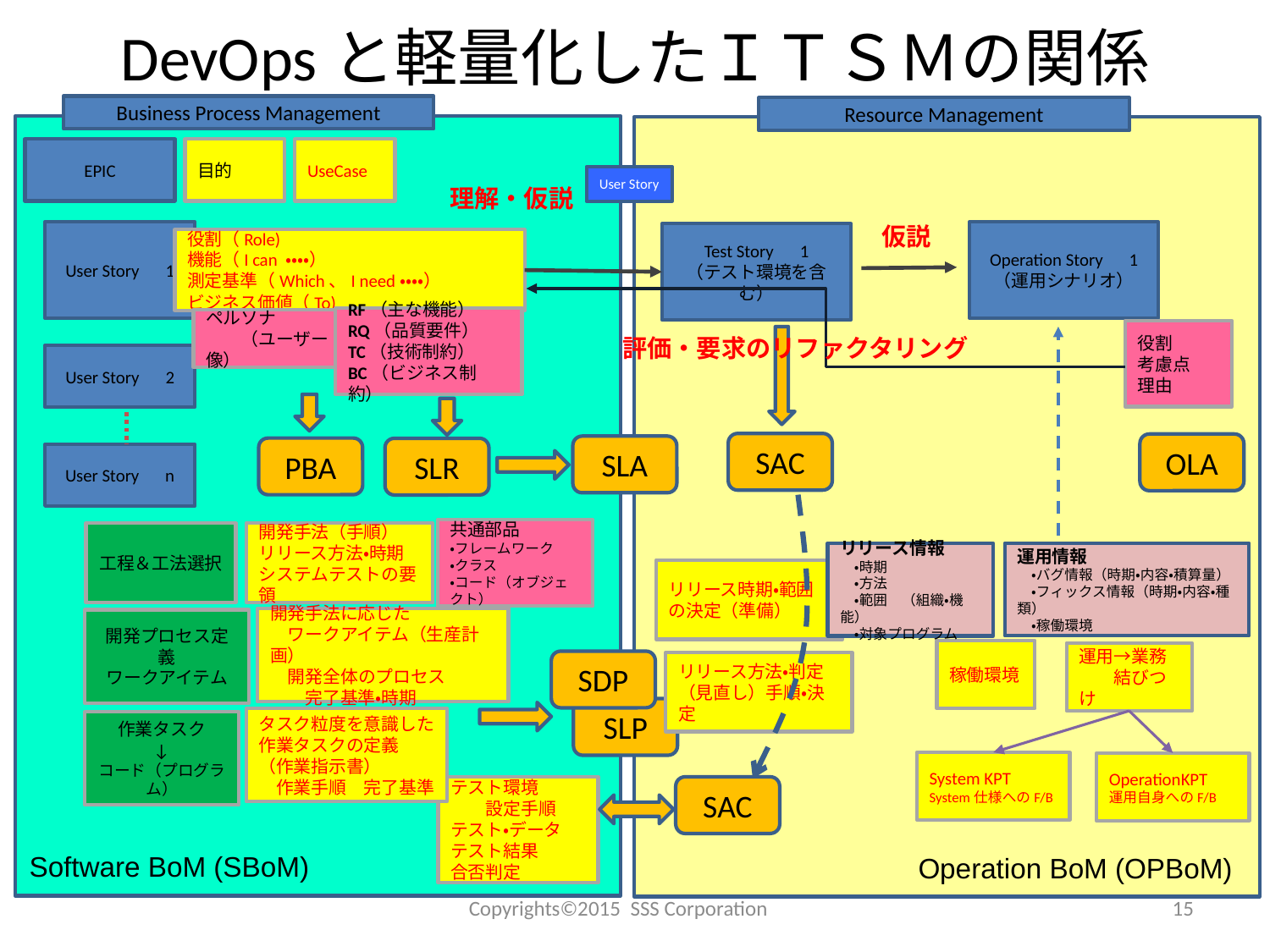

# DevOpsと軽量化したＩＴＳＭの関係
Business Process Management
Resource Management

EPIC
目的
UseCase
User Story
理解・仮説
仮説
User Story　1
Operation Story　1
（運用シナリオ）
Test Story　1
（テスト環境を含む）
役割（Role)
機能（I can ・・・・）
測定基準（Which、I need・・・・）
ビジネス価値（To)
RF（主な機能）
RQ（品質要件）
TC（技術制約）
BC（ビジネス制約）
ペルソナ
　　（ユーザー像）
役割
考慮点
理由
評価・要求のリファクタリング

User Story　2

SAC
OLA
SLA
PBA
SLR
User Story　n

共通部品
・フレームワーク
・クラス
・コード（オブジェクト）
工程＆工法選択
開発手法（手順）
リリース方法・時期
システムテストの要領
運用情報
　・バグ情報（時期・内容・積算量）
　・フィックス情報（時期・内容・種類）
　・稼働環境
リリース情報
　・時期
　・方法
　・範囲　（組織・機能）
　・対象プログラム
リリース時期・範囲の決定（準備）
開発手法に応じた
　ワークアイテム（生産計画）
　開発全体のプロセス
　　完了基準・時期
開発プロセス定義
ワークアイテム
稼働環境
運用→業務
　　結びつけ
SDP
リリース方法・判定（見直し）手順・決定
SLP

タスク粒度を意識した
作業タスクの定義
（作業指示書）
　作業手順　完了基準
作業タスク
↓
コード（プログラム）
System KPT
System仕様へのF/B
OperationKPT
運用自身へのF/B
テスト環境
　　設定手順
テスト・データ
テスト結果
合否判定
SAC

Software BoM (SBoM)
Operation BoM (OPBoM)
Copyrights©2015  SSS Corporation
15